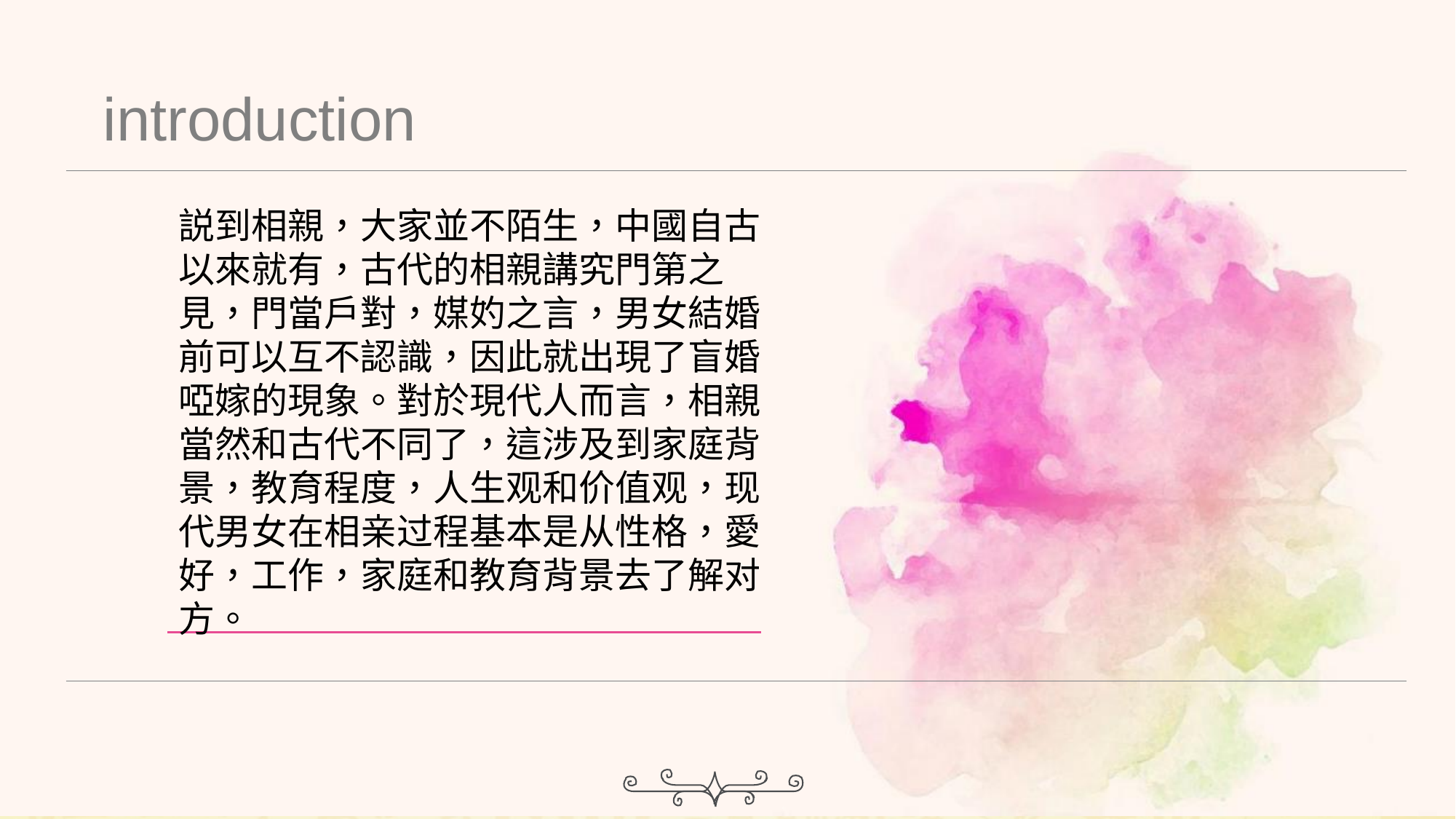

introduction
説到相親，大家並不陌生，中國自古以來就有，古代的相親講究門第之見，門當戶對，媒妁之言，男女結婚前可以互不認識，因此就出現了盲婚啞嫁的現象。對於現代人而言，相親當然和古代不同了，這涉及到家庭背景，教育程度，人生观和价值观，现代男女在相亲过程基本是从性格，愛好，工作，家庭和教育背景去了解对方。